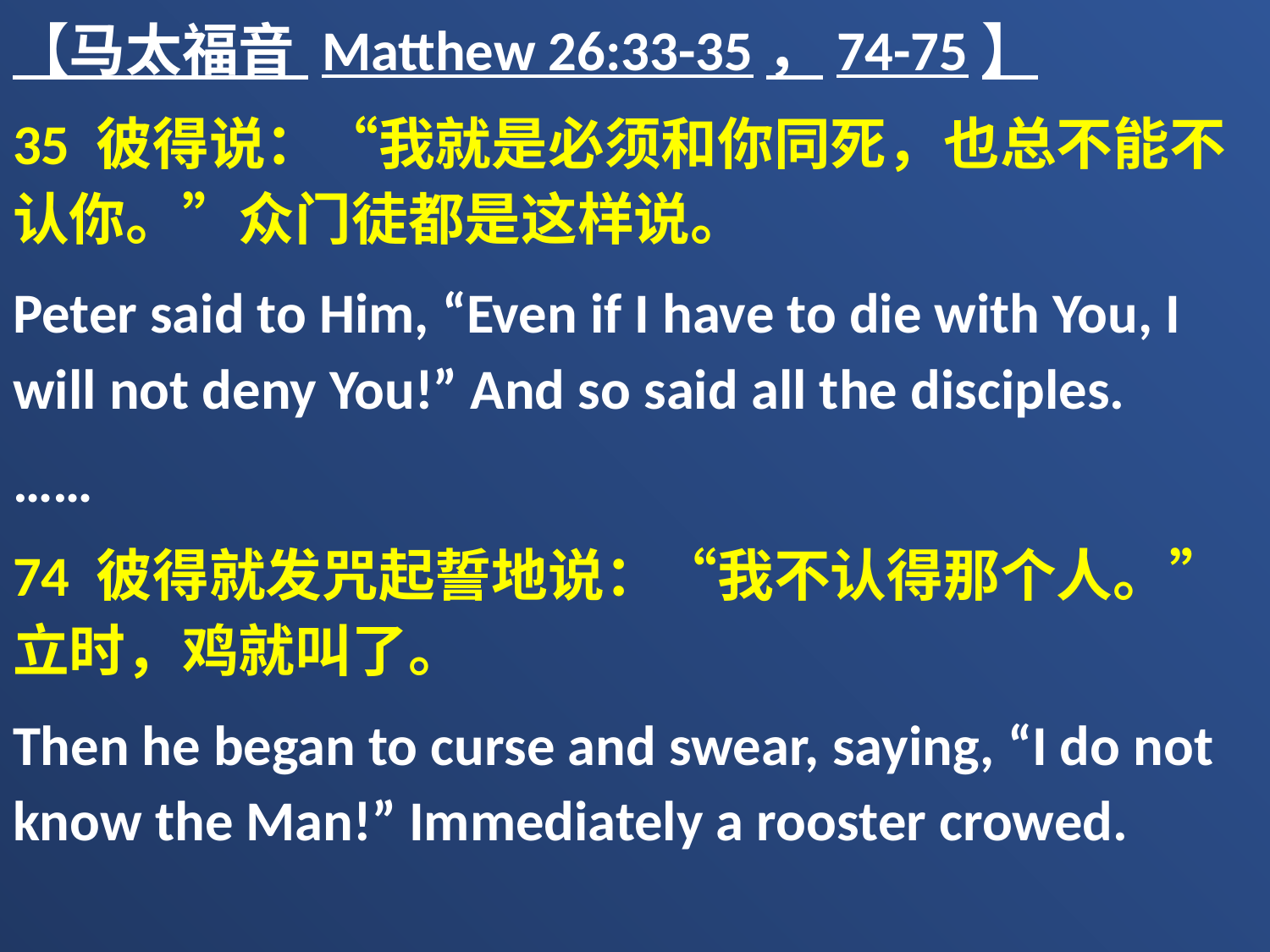

【马太福音 Matthew 26:33-35，74-75】
35 彼得说：“我就是必须和你同死，也总不能不认你。”众门徒都是这样说。
Peter said to Him, “Even if I have to die with You, I will not deny You!” And so said all the disciples.
……
74 彼得就发咒起誓地说：“我不认得那个人。”立时，鸡就叫了。
Then he began to curse and swear, saying, “I do not know the Man!” Immediately a rooster crowed.